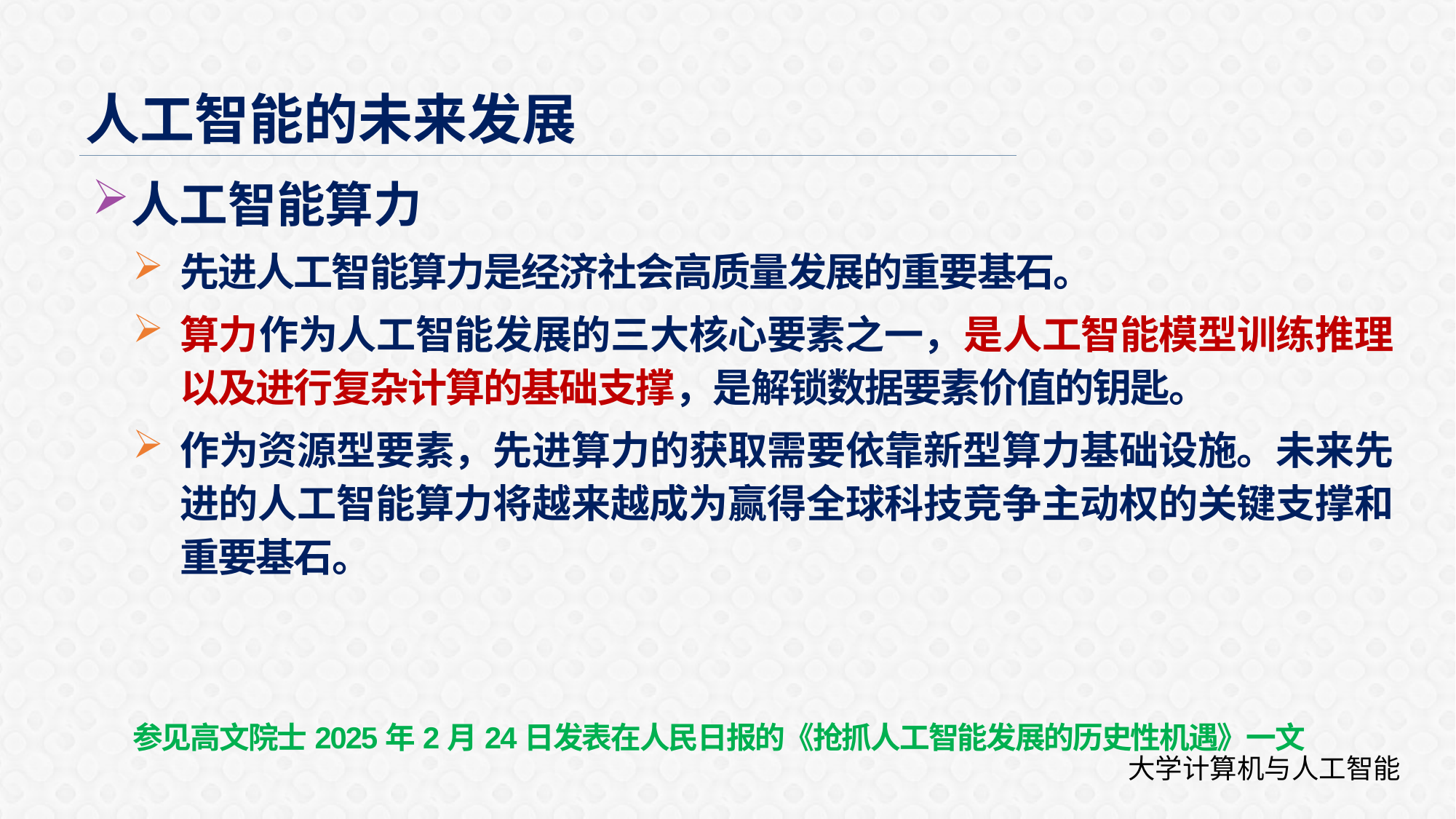

人工智能的未来发展
人工智能算力
先进人工智能算力是经济社会高质量发展的重要基石。
算力作为人工智能发展的三大核心要素之一，是人工智能模型训练推理以及进行复杂计算的基础支撑，是解锁数据要素价值的钥匙。
作为资源型要素，先进算力的获取需要依靠新型算力基础设施。未来先进的人工智能算力将越来越成为赢得全球科技竞争主动权的关键支撑和重要基石。

参见高文院士2025年2月24日发表在人民日报的《抢抓人工智能发展的历史性机遇》一文